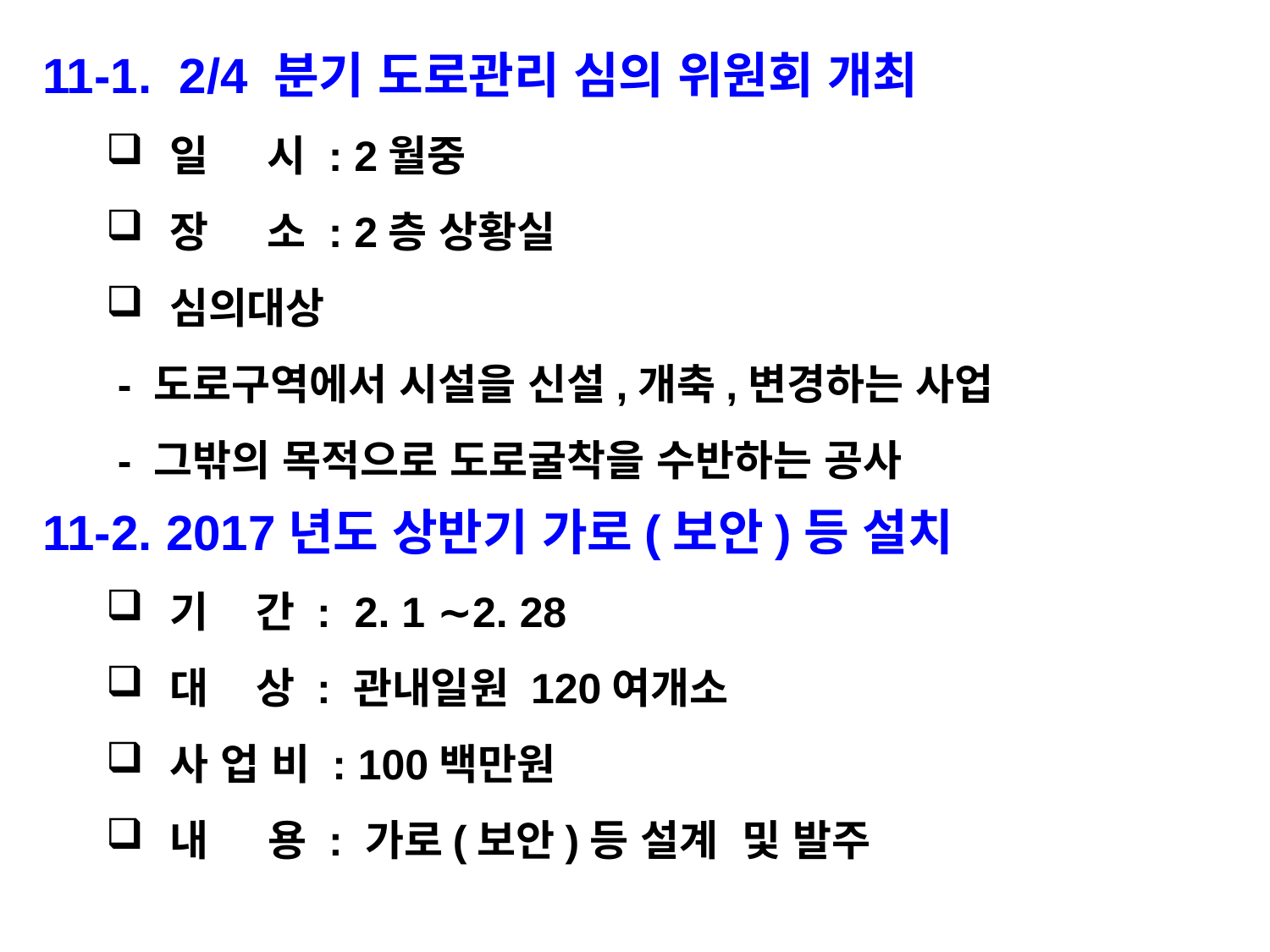

11-1.  2/4 분기 도로관리 심의 위원회 개최
일     시 : 2월중
장     소 : 2층 상황실
심의대상
 - 도로구역에서 시설을 신설,개축,변경하는 사업
 - 그밖의 목적으로 도로굴착을 수반하는 공사

11-2. 2017년도 상반기 가로(보안)등 설치
기    간 :  2. 1 ∼2. 28
대    상 : 관내일원 120여개소
사 업 비 : 100백만원
내     용 : 가로(보안)등 설계  및 발주